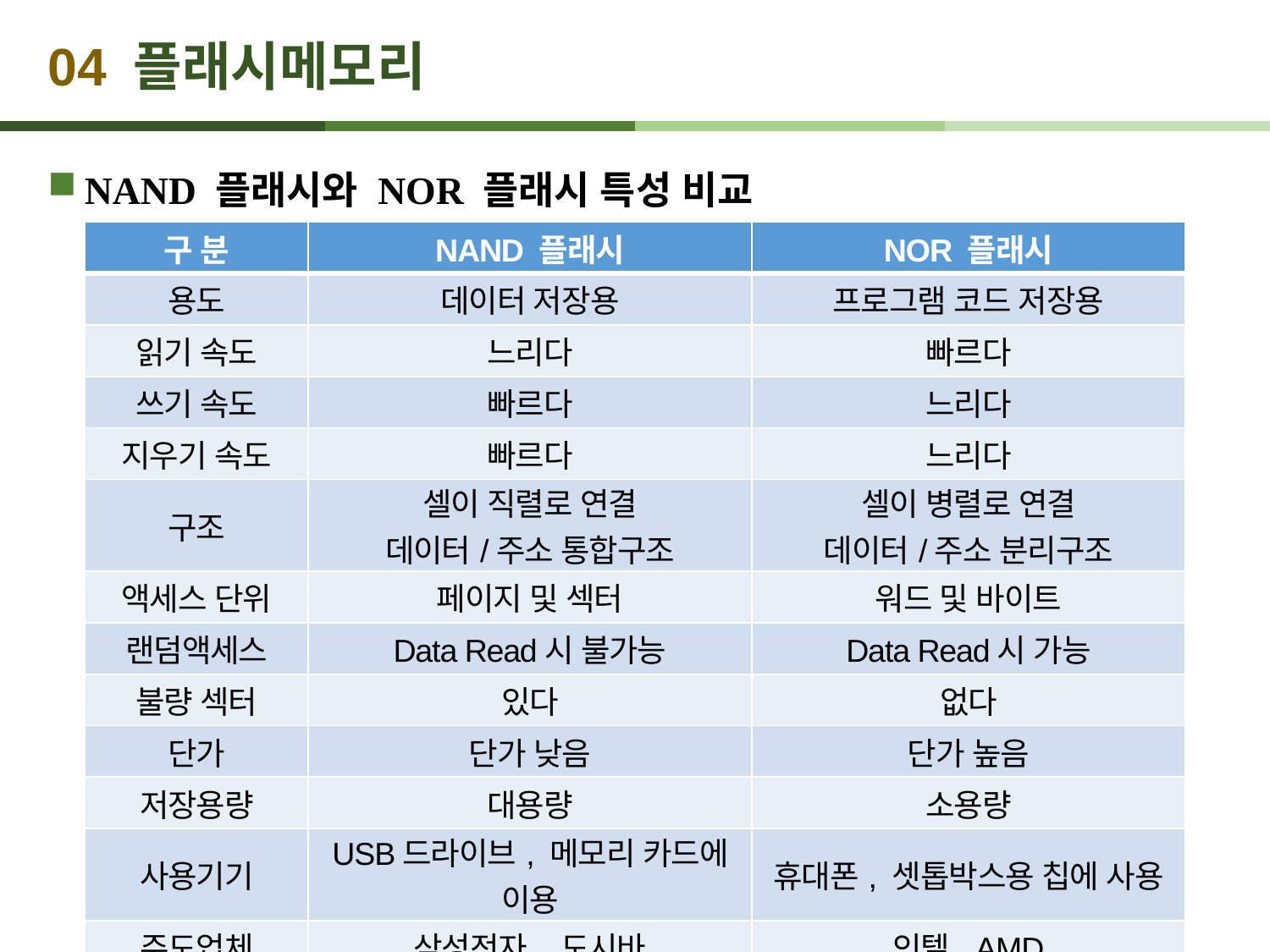

# 04 플래시메모리
NAND 플래시와 NOR 플래시 특성 비교

| 구 분 | NAND 플래시 | NOR 플래시 |
| --- | --- | --- |
| 용도 | 데이터 저장용 | 프로그램 코드 저장용 |
| 읽기 속도 | 느리다 | 빠르다 |
| 쓰기 속도 | 빠르다 | 느리다 |
| 지우기 속도 | 빠르다 | 느리다 |
| 구조 | 셀이 직렬로 연결 데이터/주소 통합구조 | 셀이 병렬로 연결 데이터/주소 분리구조 |
| 액세스 단위 | 페이지 및 섹터 | 워드 및 바이트 |
| 랜덤액세스 | Data Read시 불가능 | Data Read시 가능 |
| 불량 섹터 | 있다 | 없다 |
| 단가 | 단가 낮음 | 단가 높음 |
| 저장용량 | 대용량 | 소용량 |
| 사용기기 | USB드라이브, 메모리 카드에 이용 | 휴대폰, 셋톱박스용 칩에 사용 |
| 주도업체 | 삼성전자, 도시바 | 인텔, AMD |